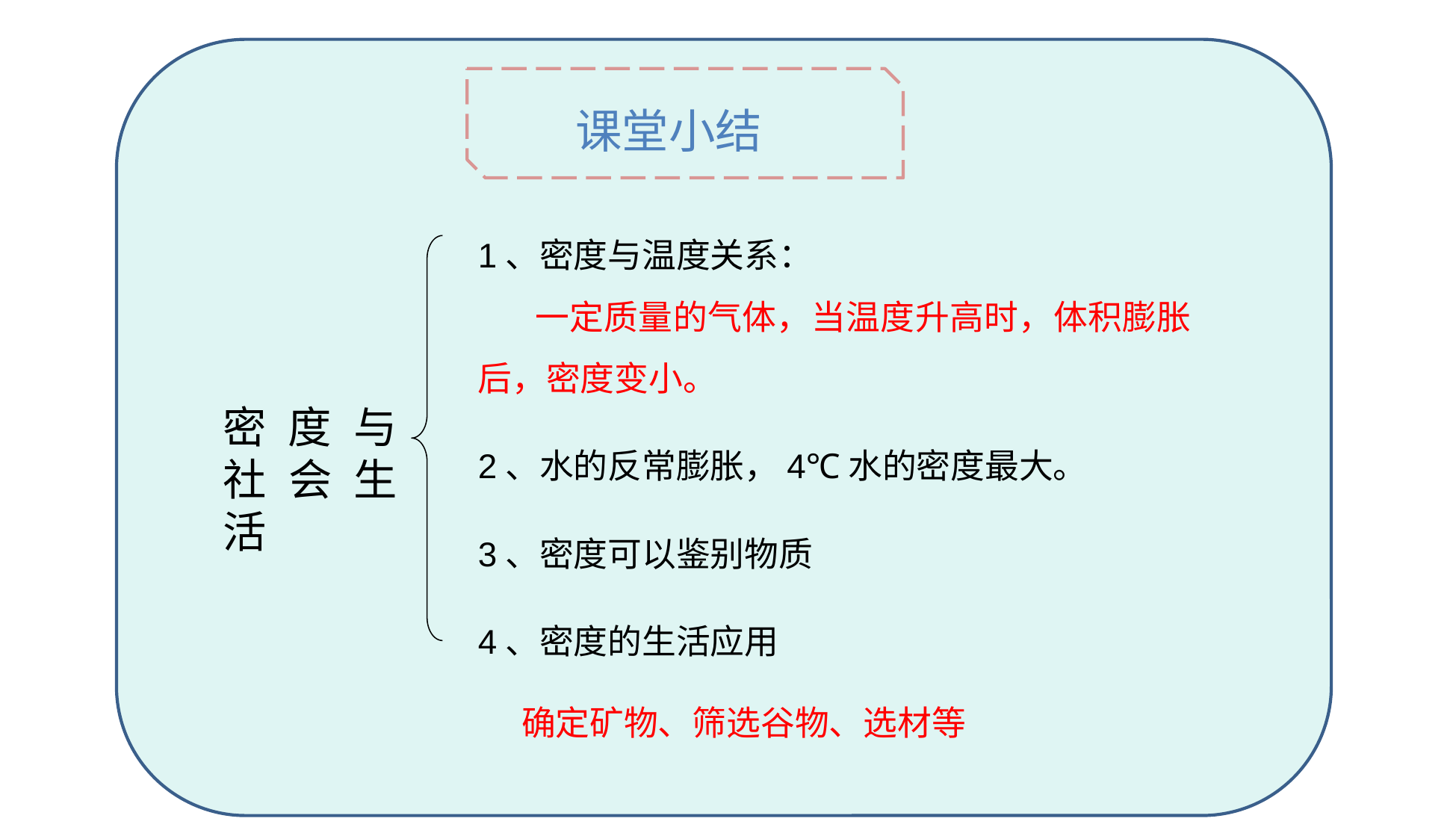

课堂小结
1、密度与温度关系：
      一定质量的气体，当温度升高时，体积膨胀后，密度变小。
2、水的反常膨胀，4℃水的密度最大。
3、密度可以鉴别物质
4、密度的生活应用

密度与社会生活
确定矿物、筛选谷物、选材等